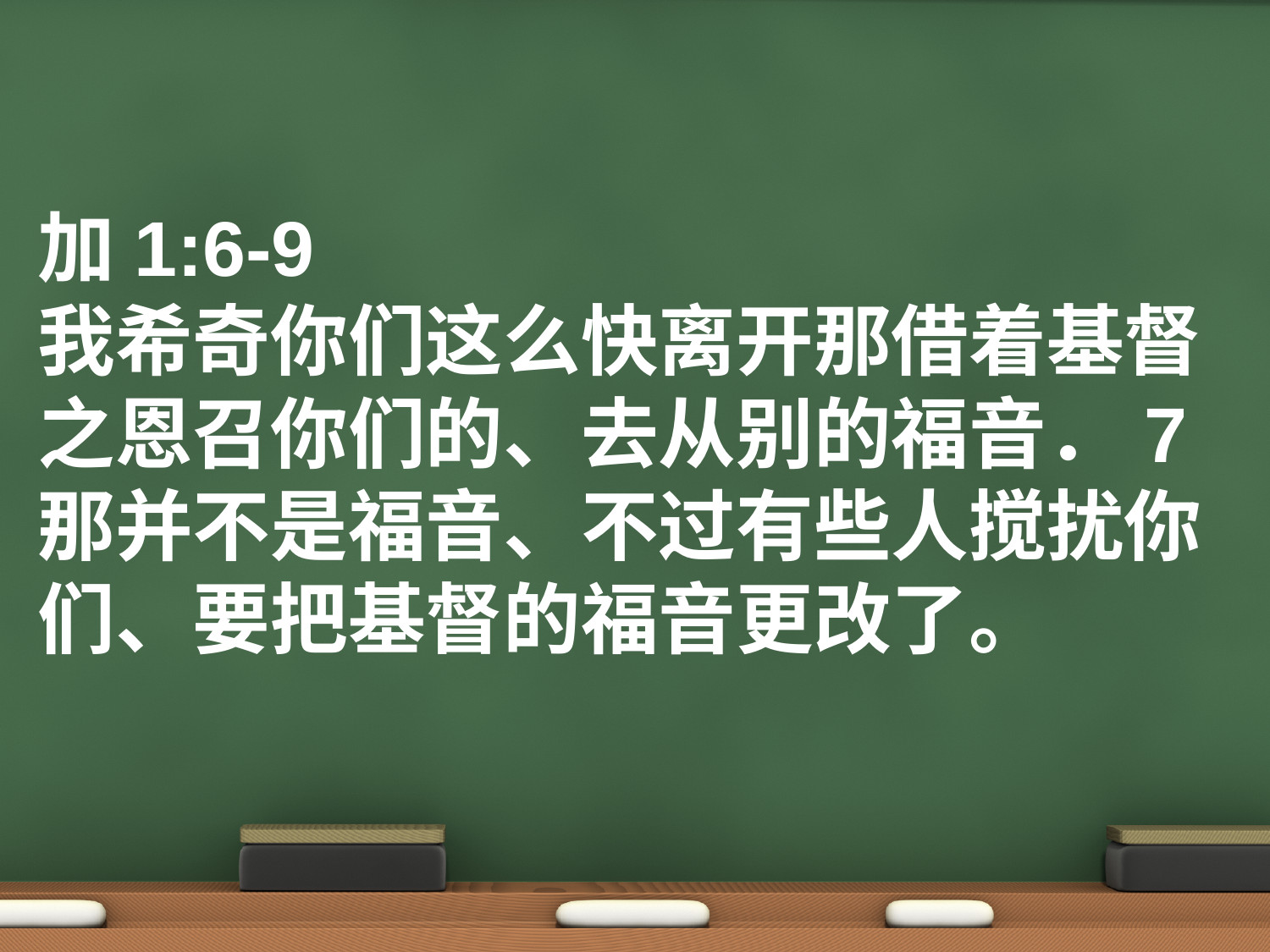

加1:6-9
我希奇你们这么快离开那借着基督之恩召你们的、去从别的福音．7 那并不是福音、不过有些人搅扰你们、要把基督的福音更改了。